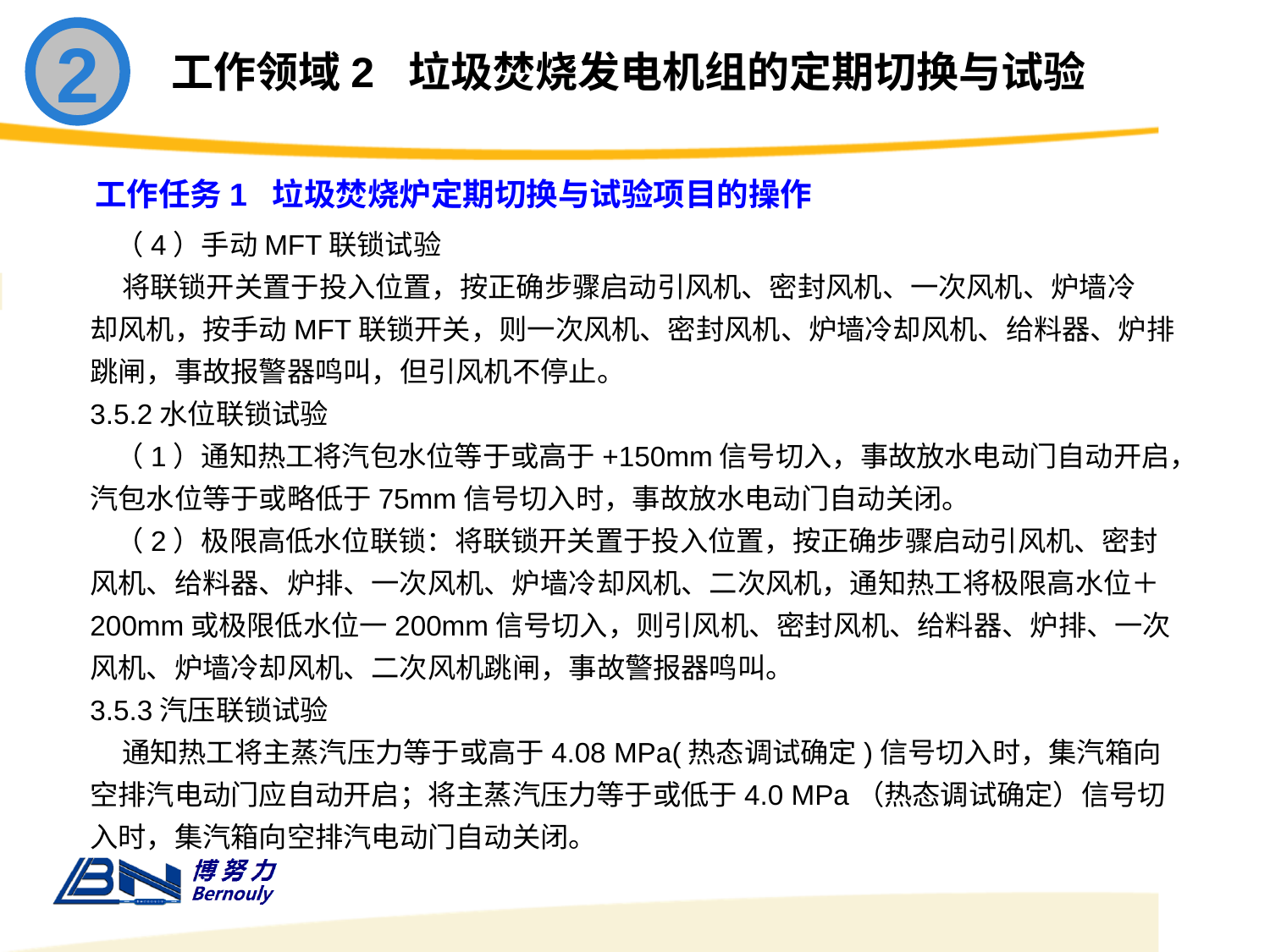

2
工作领域2  垃圾焚烧发电机组的定期切换与试验
工作任务1  垃圾焚烧炉定期切换与试验项目的操作
   （4）手动MFT联锁试验
    将联锁开关置于投入位置，按正确步骤启动引风机、密封风机、一次风机、炉墙冷
却风机，按手动MFT联锁开关，则一次风机、密封风机、炉墙冷却风机、给料器、炉排跳闸，事故报警器鸣叫，但引风机不停止。
3.5.2水位联锁试验
   （1）通知热工将汽包水位等于或高于+150mm信号切入，事故放水电动门自动开启，汽包水位等于或略低于75mm信号切入时，事故放水电动门自动关闭。
   （2）极限高低水位联锁：将联锁开关置于投入位置，按正确步骤启动引风机、密封风机、给料器、炉排、一次风机、炉墙冷却风机、二次风机，通知热工将极限高水位＋200mm或极限低水位一200mm信号切入，则引风机、密封风机、给料器、炉排、一次风机、炉墙冷却风机、二次风机跳闸，事故警报器鸣叫。
3.5.3汽压联锁试验
    通知热工将主蒸汽压力等于或高于4.08 MPa(热态调试确定)信号切入时，集汽箱向空排汽电动门应自动开启；将主蒸汽压力等于或低于4.0 MPa（热态调试确定）信号切入时，集汽箱向空排汽电动门自动关闭。